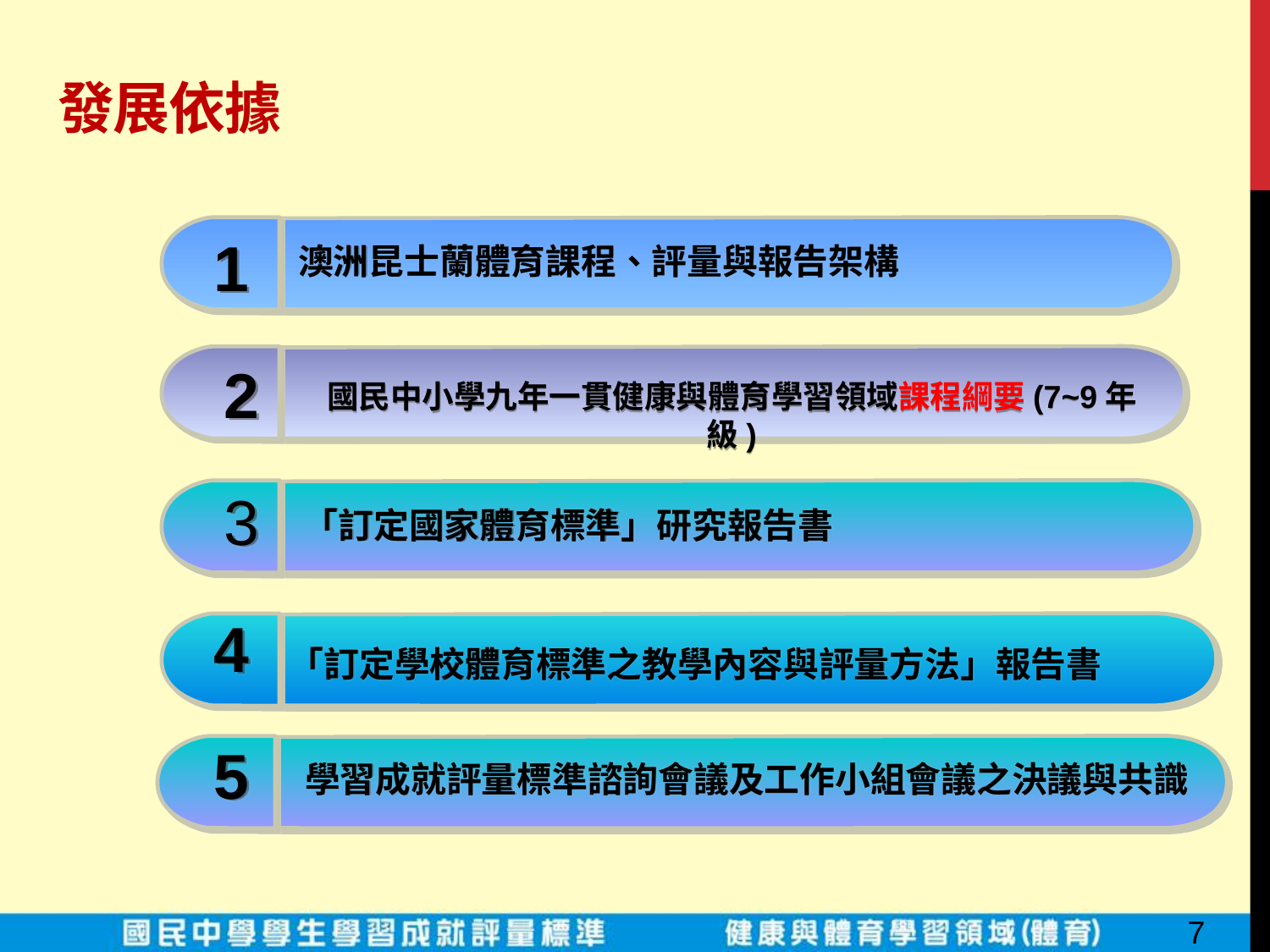

# 發展依據

1
澳洲昆士蘭體育課程、評量與報告架構

2
國民中小學九年一貫健康與體育學習領域課程綱要(7~9年級)
3

「訂定國家體育標準」研究報告書
4

「訂定學校體育標準之教學內容與評量方法」報告書
5

學習成就評量標準諮詢會議及工作小組會議之決議與共識
7